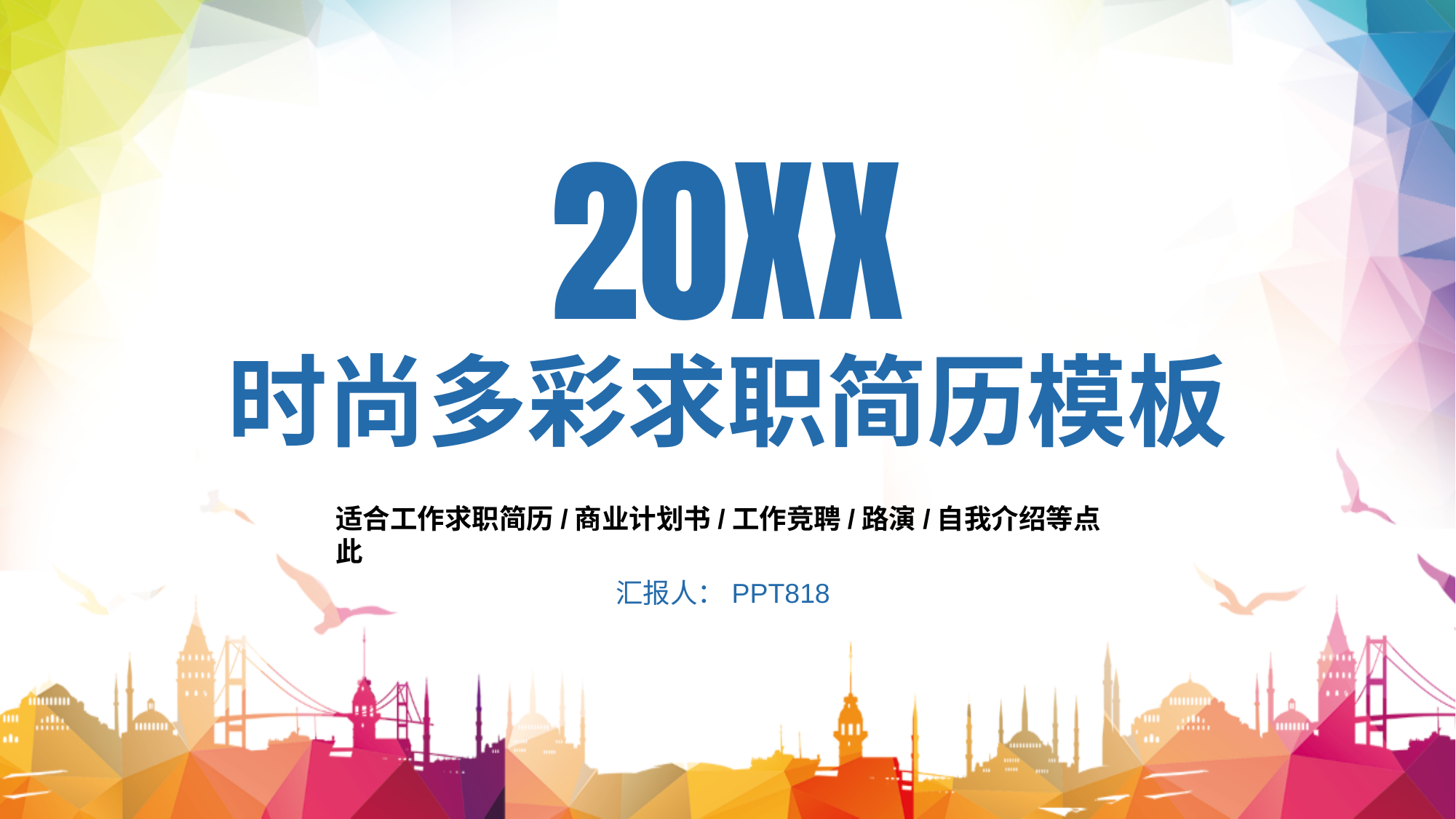

20XX
时尚多彩求职简历模板
适合工作求职简历/商业计划书/工作竞聘/路演/自我介绍等点此
汇报人：PPT818